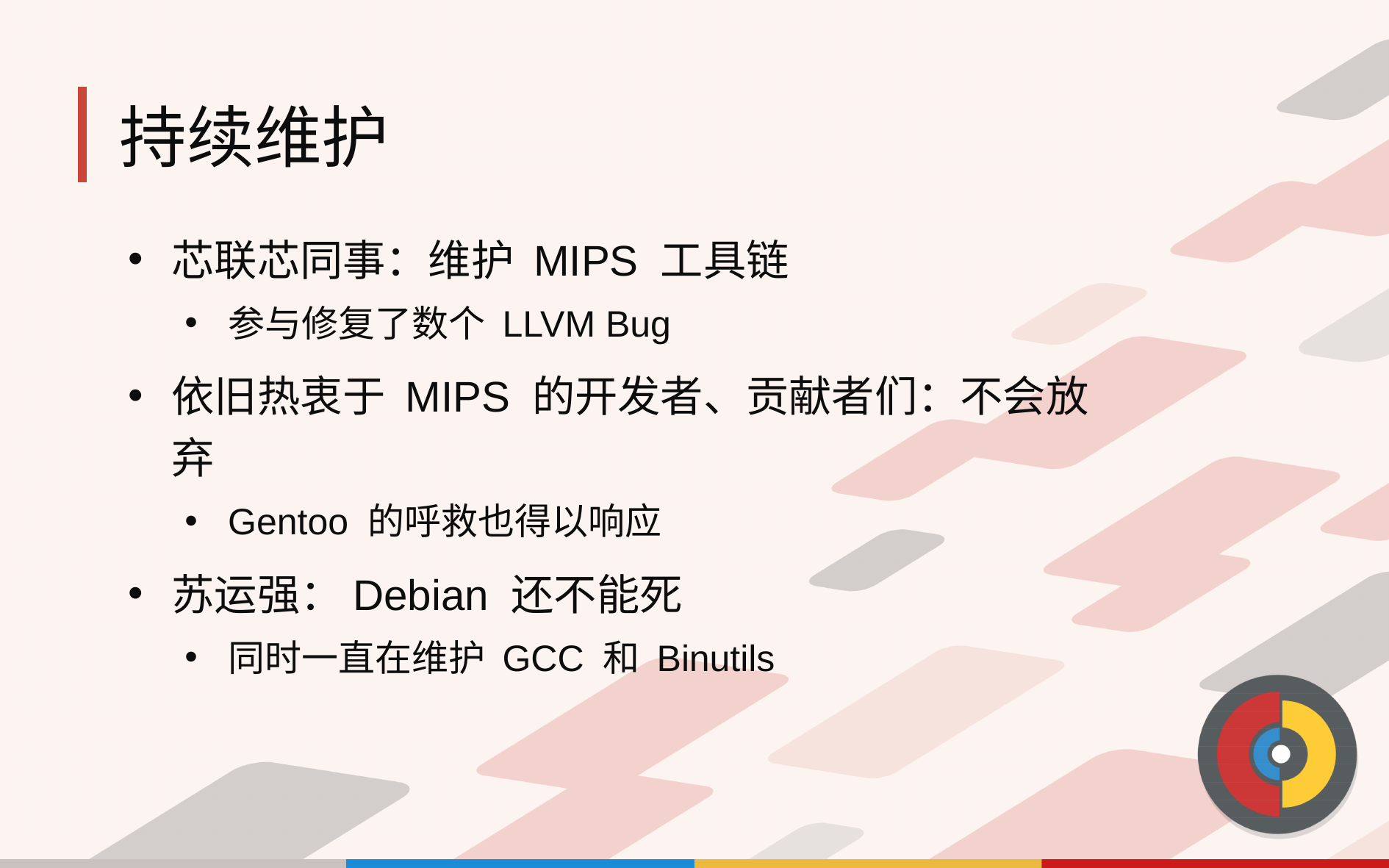

# 持续维护
芯联芯同事：维护 MIPS 工具链
参与修复了数个 LLVM Bug
依旧热衷于 MIPS 的开发者、贡献者们：不会放弃
Gentoo 的呼救也得以响应
苏运强：Debian 还不能死
同时一直在维护 GCC 和 Binutils